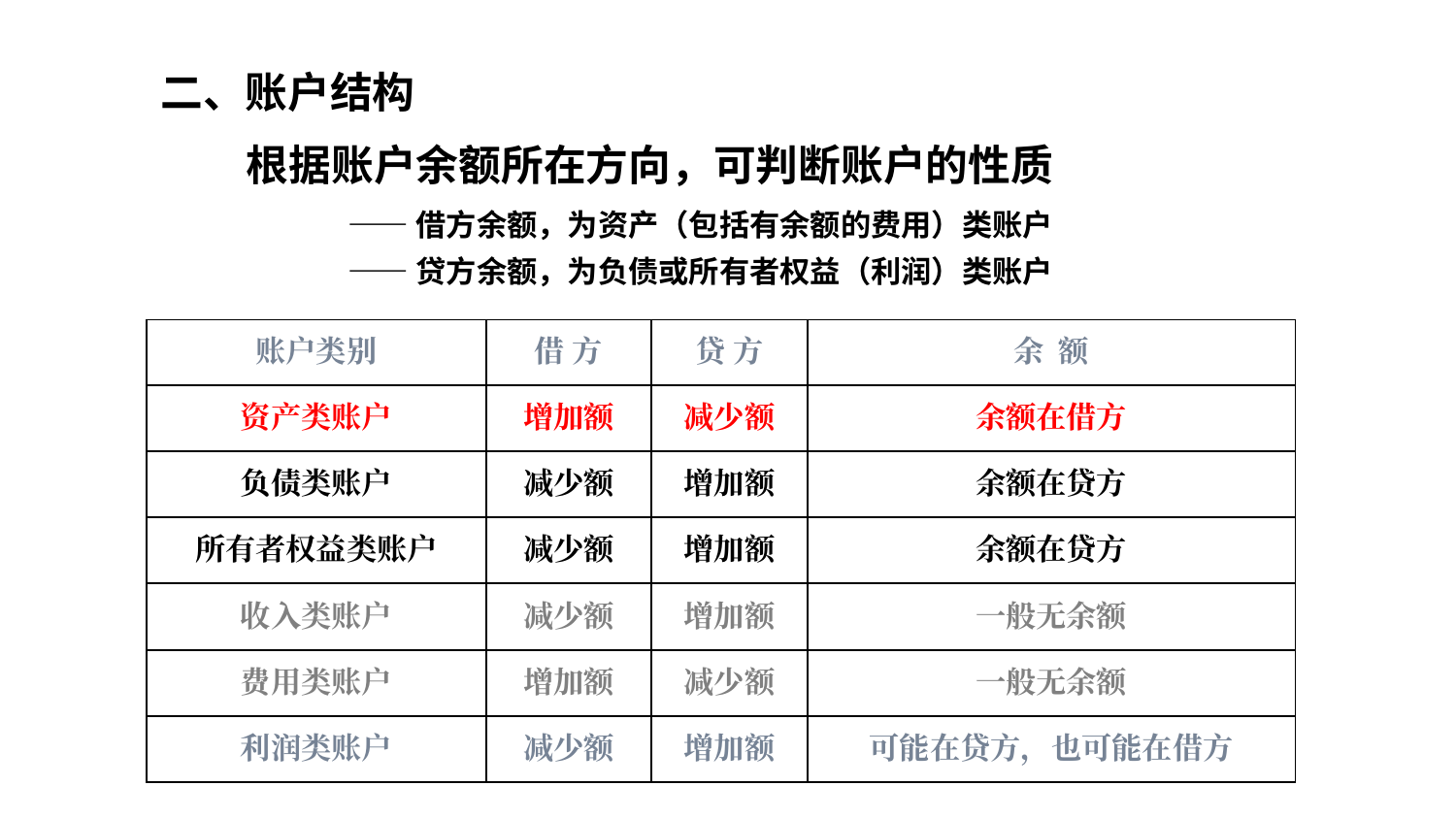

二、账户结构
根据账户余额所在方向，可判断账户的性质
               ——借方余额，为资产（包括有余额的费用）类账户
               ——贷方余额，为负债或所有者权益（利润）类账户
| 账户类别 | 借 方 | 贷 方 | 余 额 |
| --- | --- | --- | --- |
| 资产类账户 | 增加额 | 减少额 | 余额在借方 |
| 负债类账户 | 减少额 | 增加额 | 余额在贷方 |
| 所有者权益类账户 | 减少额 | 增加额 | 余额在贷方 |
| 收入类账户 | 减少额 | 增加额 | 一般无余额 |
| 费用类账户 | 增加额 | 减少额 | 一般无余额 |
| 利润类账户 | 减少额 | 增加额 | 可能在贷方，也可能在借方 |